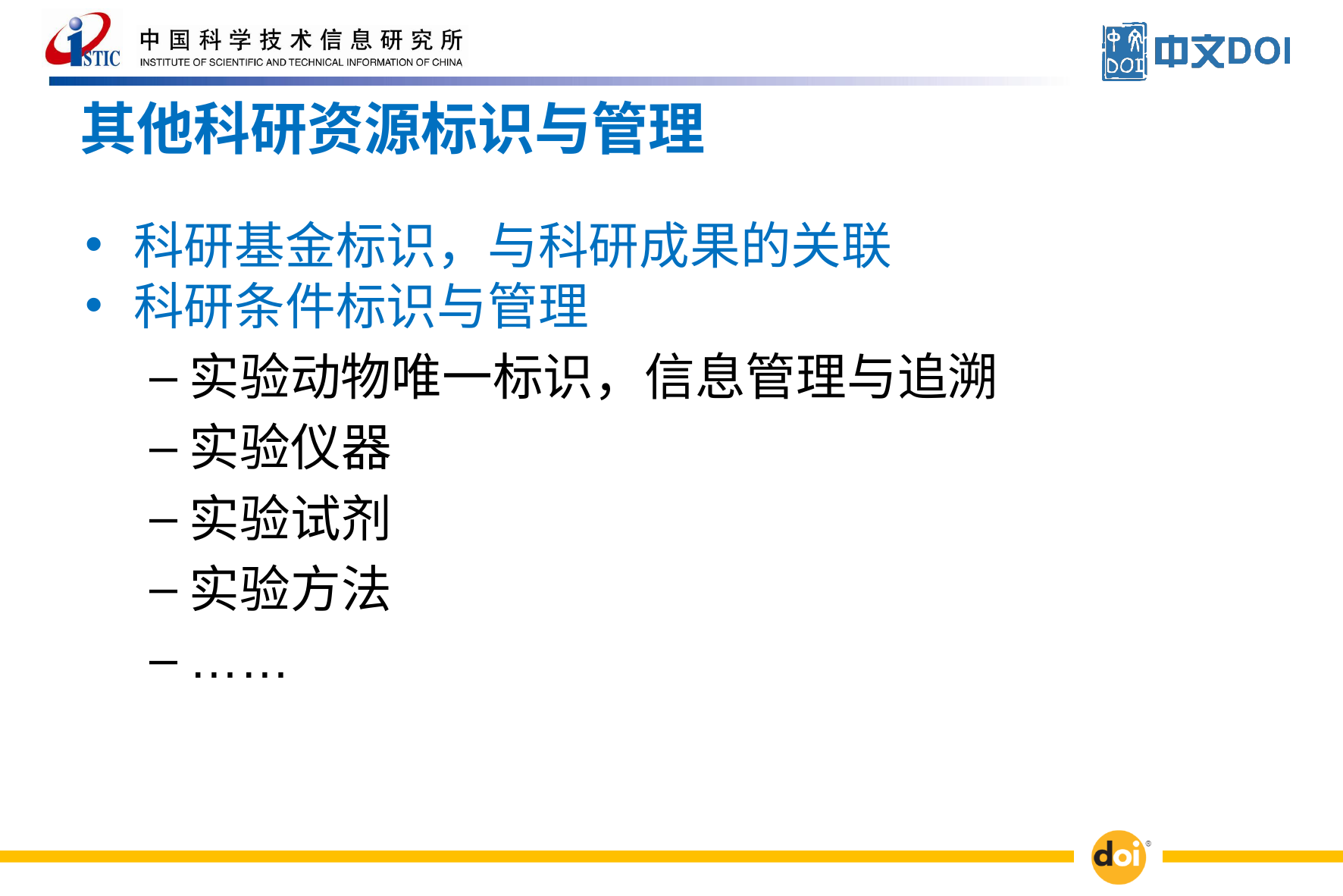

# 其他科研资源标识与管理
科研基金标识，与科研成果的关联
科研条件标识与管理
实验动物唯一标识，信息管理与追溯
实验仪器
实验试剂
实验方法
……